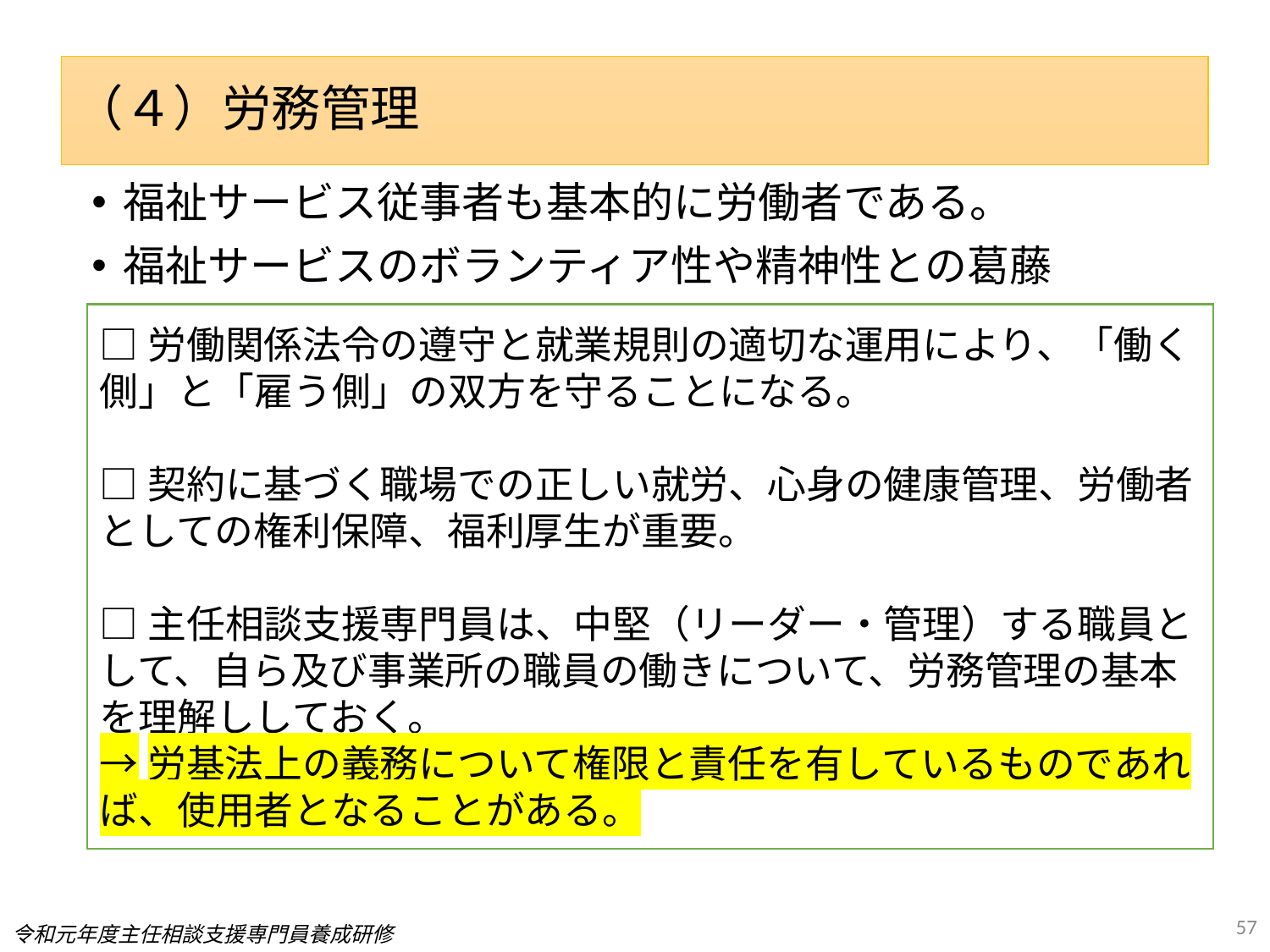

（４）労務管理
#
福祉サービス従事者も基本的に労働者である。
福祉サービスのボランティア性や精神性との葛藤
□労働関係法令の遵守と就業規則の適切な運用により、「働く側」と「雇う側」の双方を守ることになる。

□契約に基づく職場での正しい就労、心身の健康管理、労働者としての権利保障、福利厚生が重要。

□主任相談支援専門員は、中堅（リーダー・管理）する職員として、自ら及び事業所の職員の働きについて、労務管理の基本を理解ししておく。
→労基法上の義務について権限と責任を有しているものであれば、使用者となることがある。
57
令和元年度主任相談支援専門員養成研修